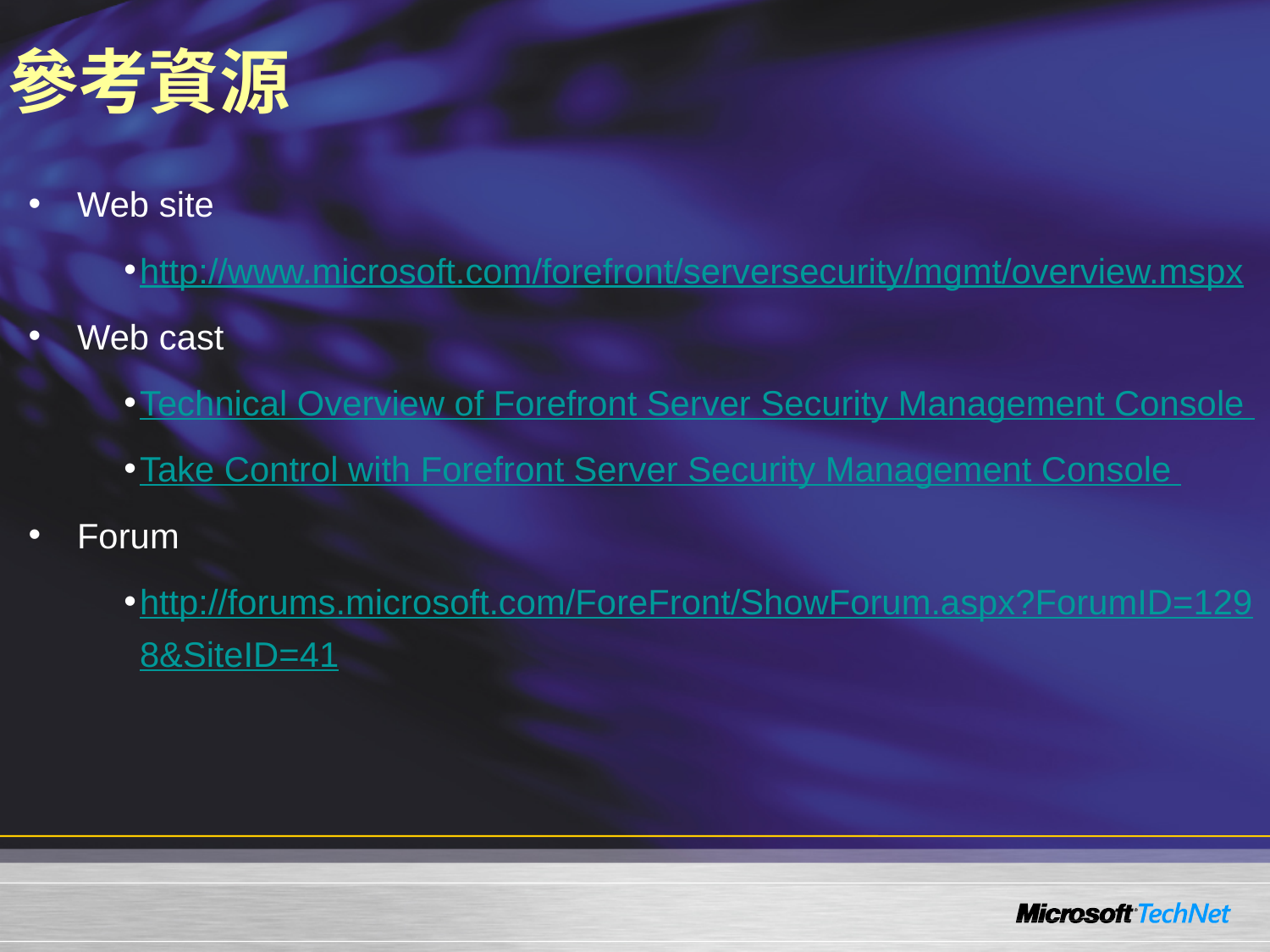

# 參考資源
Web site
http://www.microsoft.com/forefront/serversecurity/mgmt/overview.mspx
Web cast
Technical Overview of Forefront Server Security Management Console
Take Control with Forefront Server Security Management Console
Forum
http://forums.microsoft.com/ForeFront/ShowForum.aspx?ForumID=1298&SiteID=41